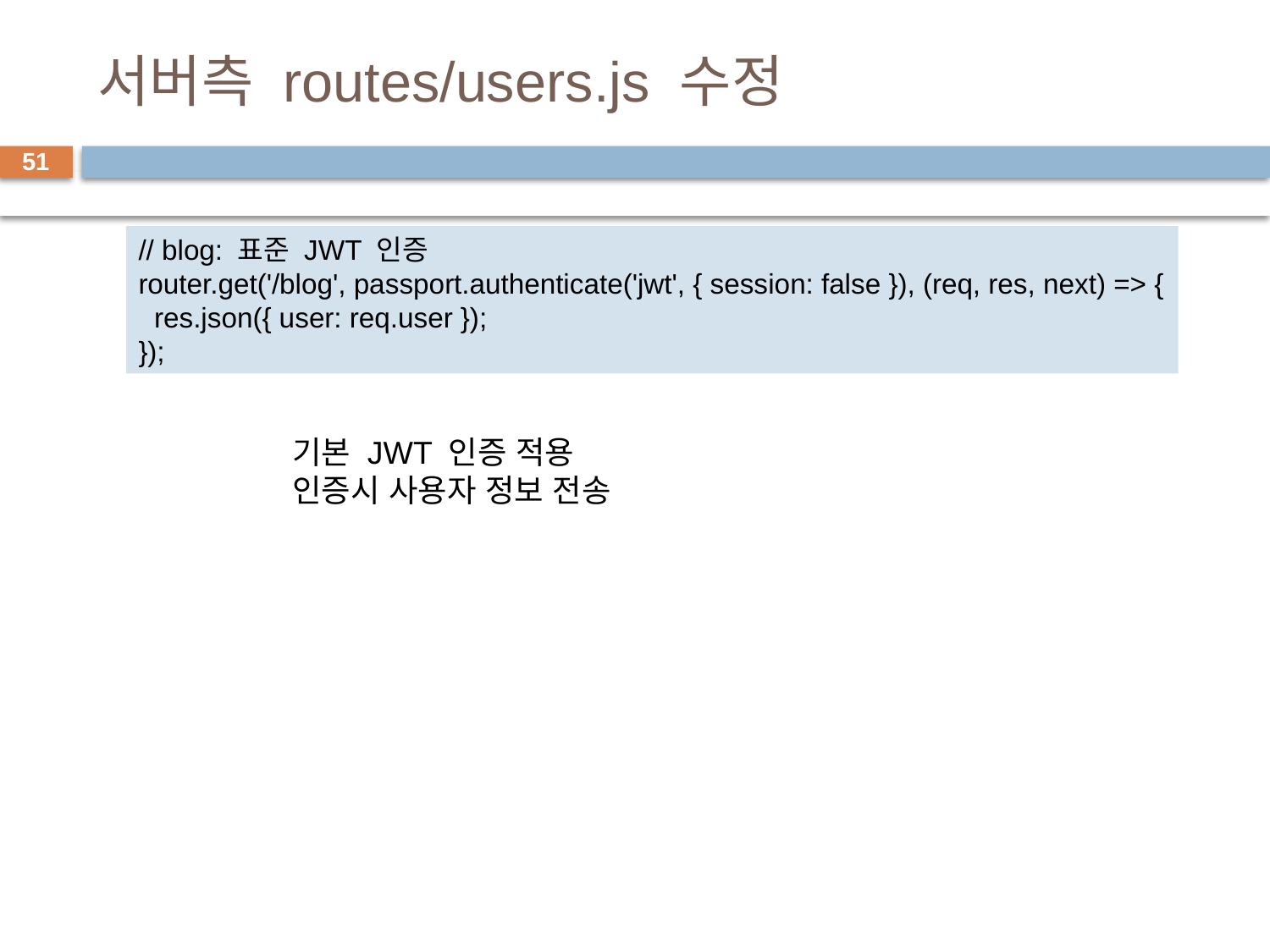

# 서버측 routes/users.js 수정
51
// blog: 표준 JWT 인증
router.get('/blog', passport.authenticate('jwt', { session: false }), (req, res, next) => {
  res.json({ user: req.user });
});
기본 JWT 인증 적용
인증시 사용자 정보 전송